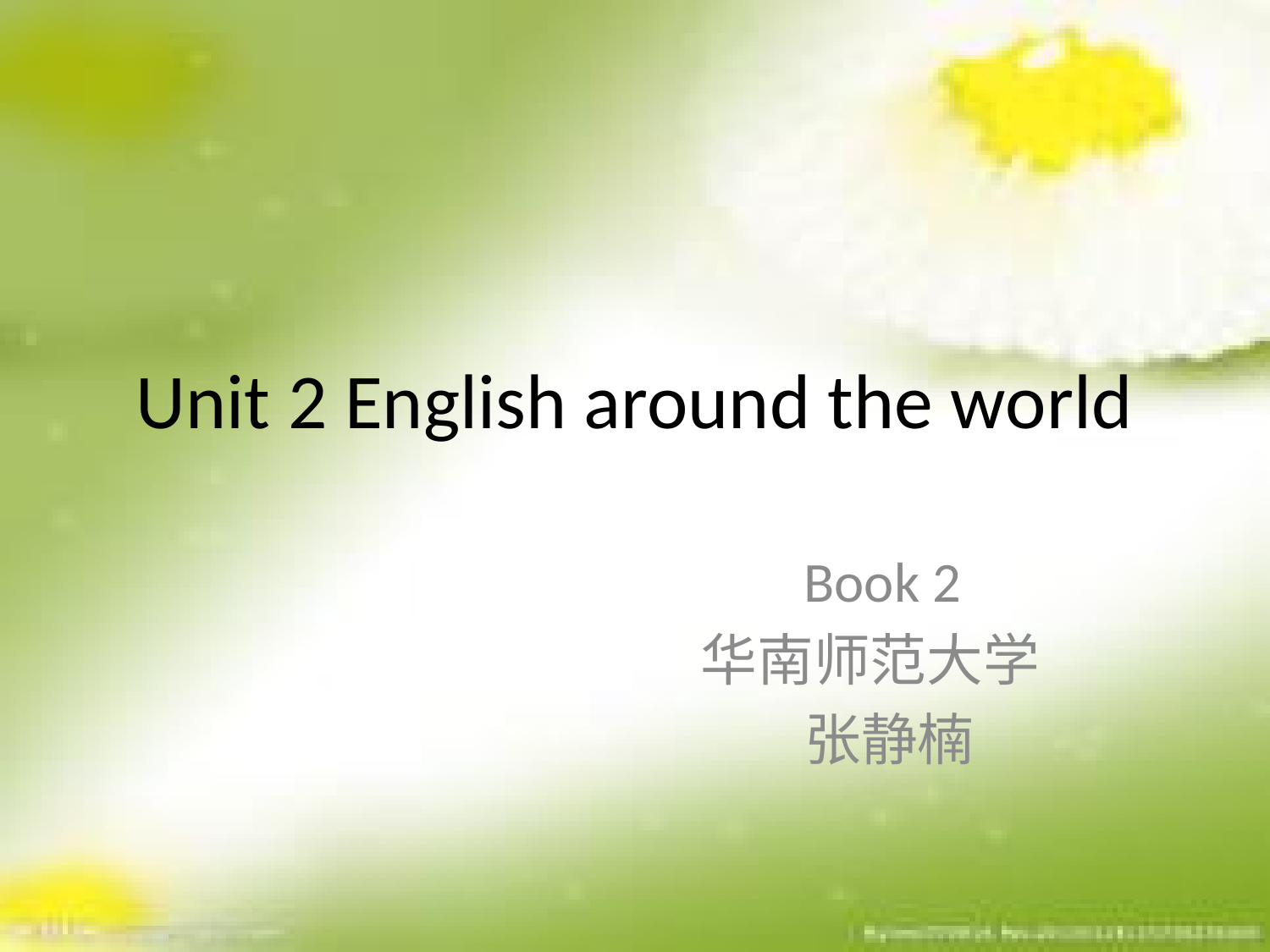

# Unit 2 English around the world
                                       Book 2
                                    华南师范大学
                                       张静楠